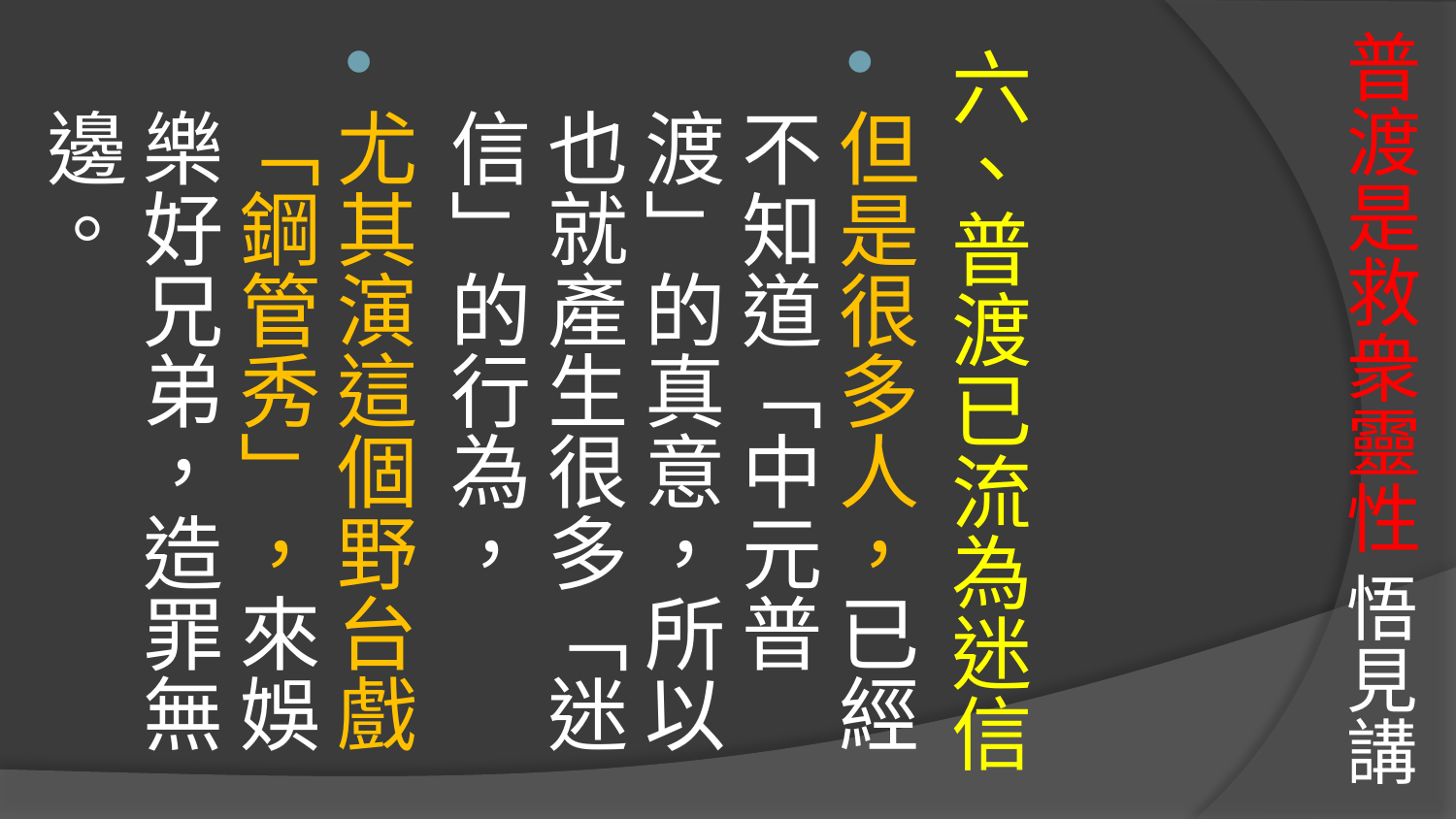

# 普渡是救衆靈性 悟見講
六、普渡已流為迷信
但是很多人，已經不知道「中元普渡」的真意，所以也就產生很多「迷信」的行為，
尤其演這個野台戲「鋼管秀」，來娛樂好兄弟，造罪無邊。